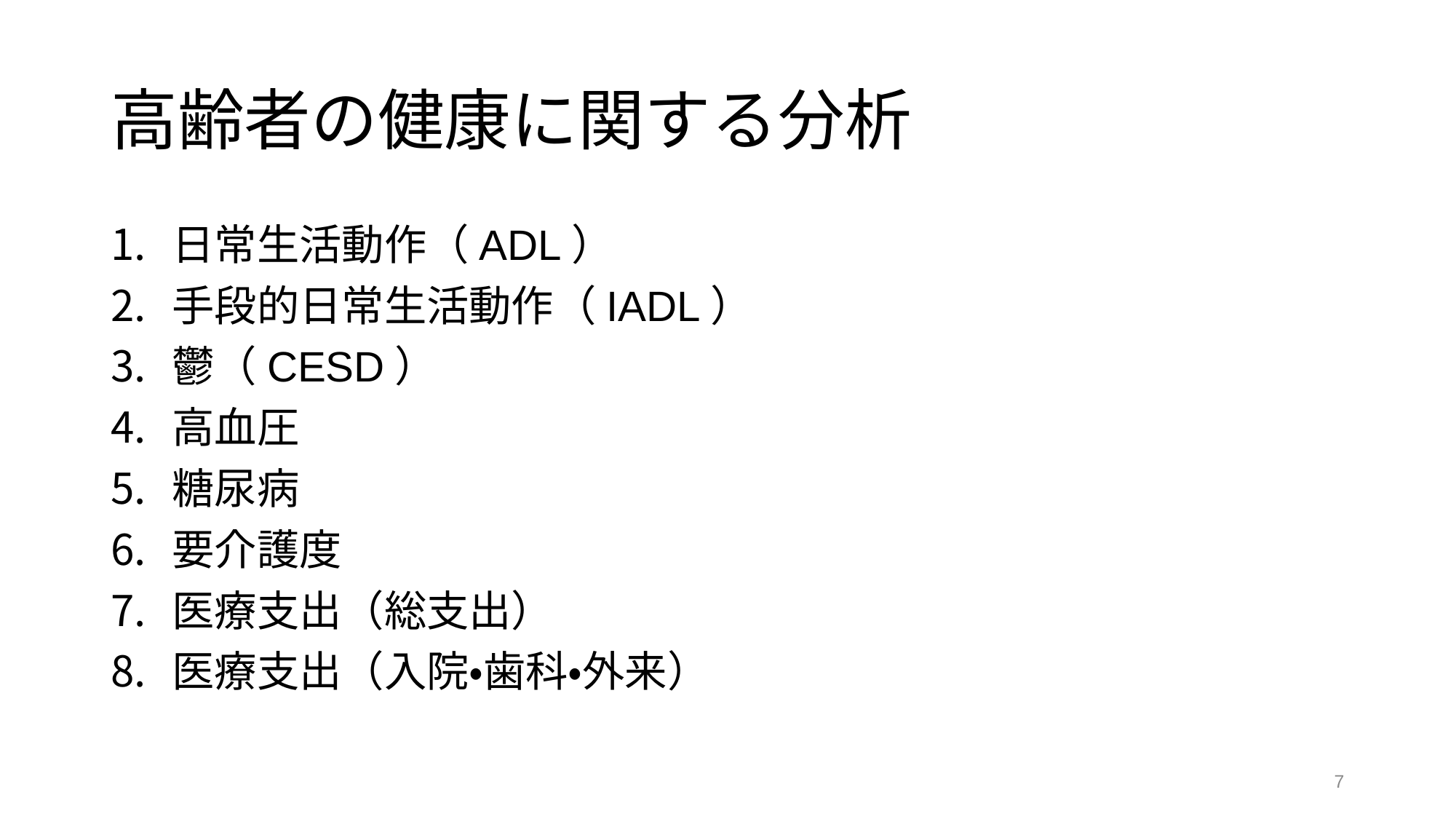

# 高齢者の健康に関する分析
日常生活動作（ADL）
手段的日常生活動作（IADL）
鬱（CESD）
高血圧
糖尿病
要介護度
医療支出（総支出）
医療支出（入院・歯科・外来）

7